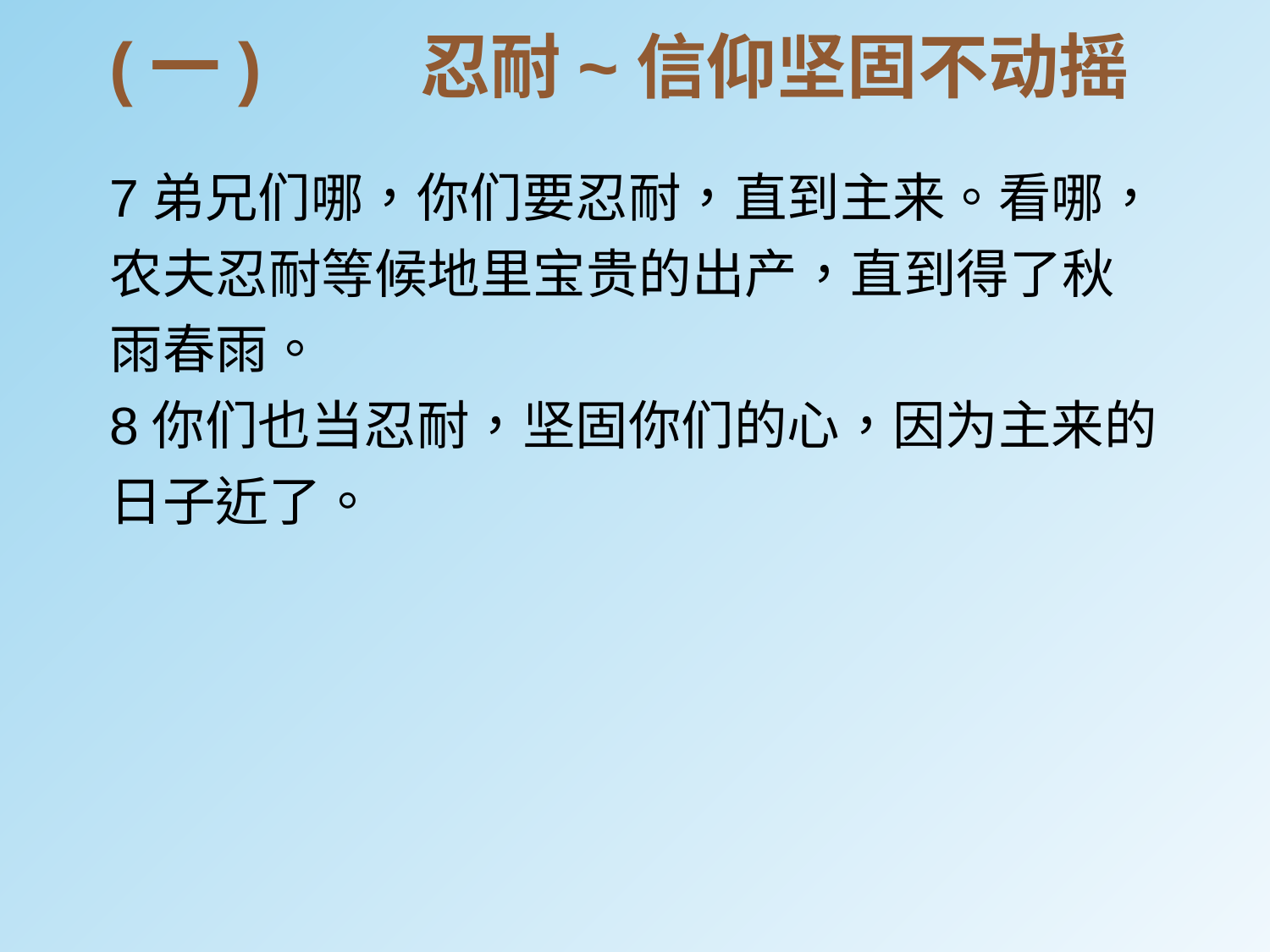

(一)	  忍耐~信仰坚固不动摇
7弟兄们哪，你们要忍耐，直到主来。看哪，农夫忍耐等候地里宝贵的出产，直到得了秋雨春雨。
8你们也当忍耐，坚固你们的心，因为主来的日子近了。